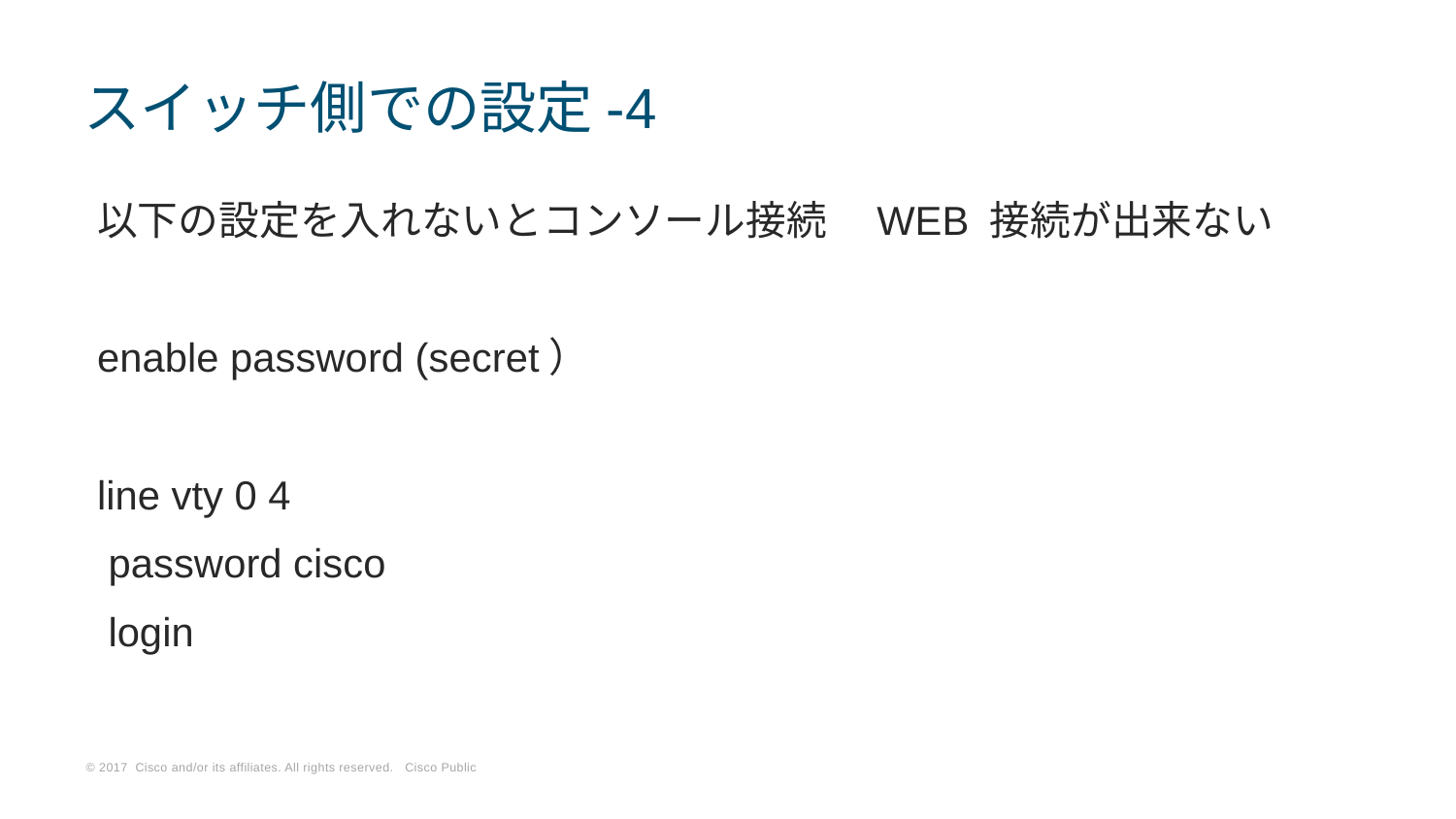

# スイッチ側での設定-4
以下の設定を入れないとコンソール接続　WEB 接続が出来ない

enable password (secret）

line vty 0 4
 password cisco
 login